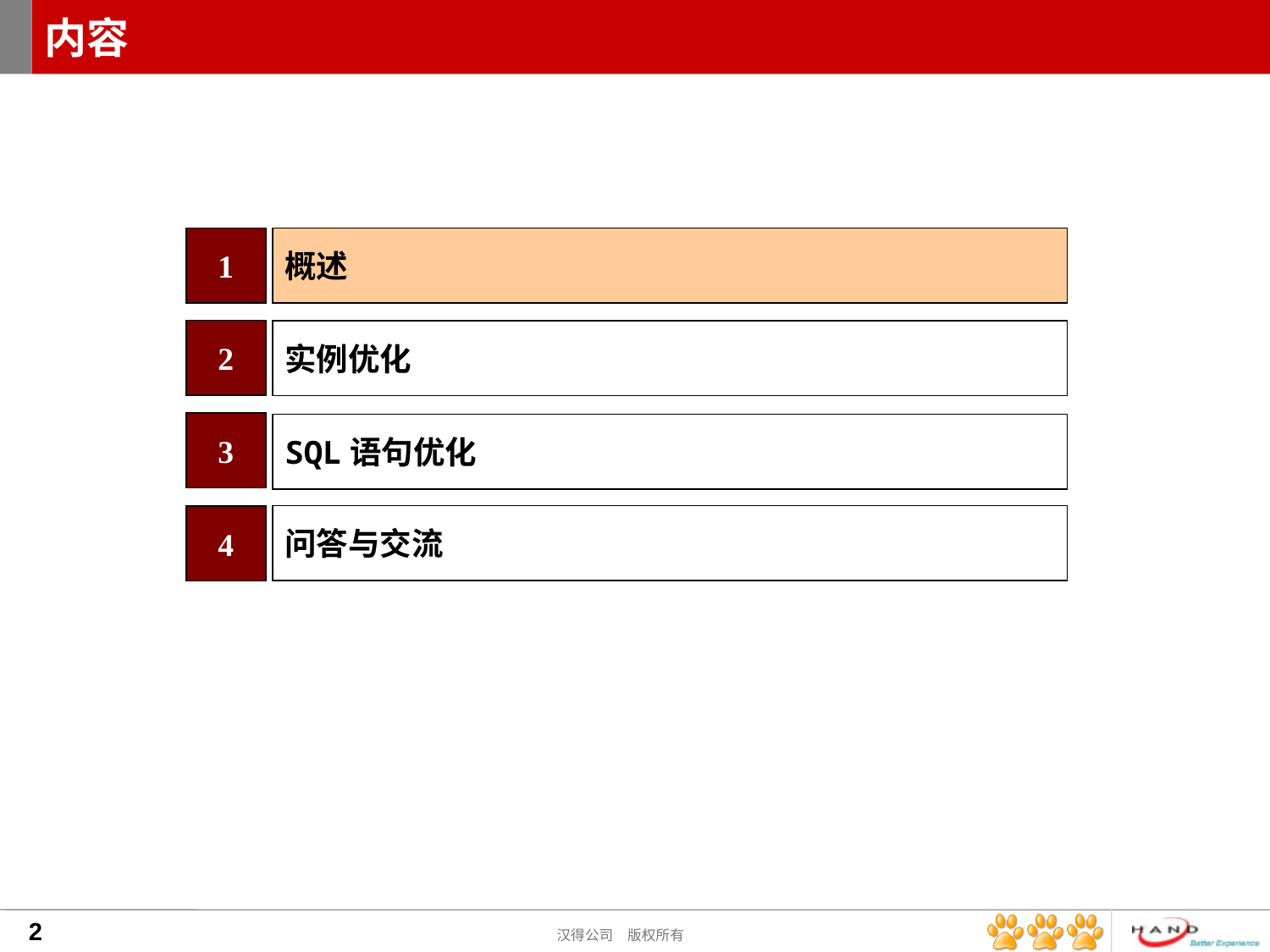

# 内容
概述
1
2
实例优化
3
SQL语句优化
问答与交流
4
2